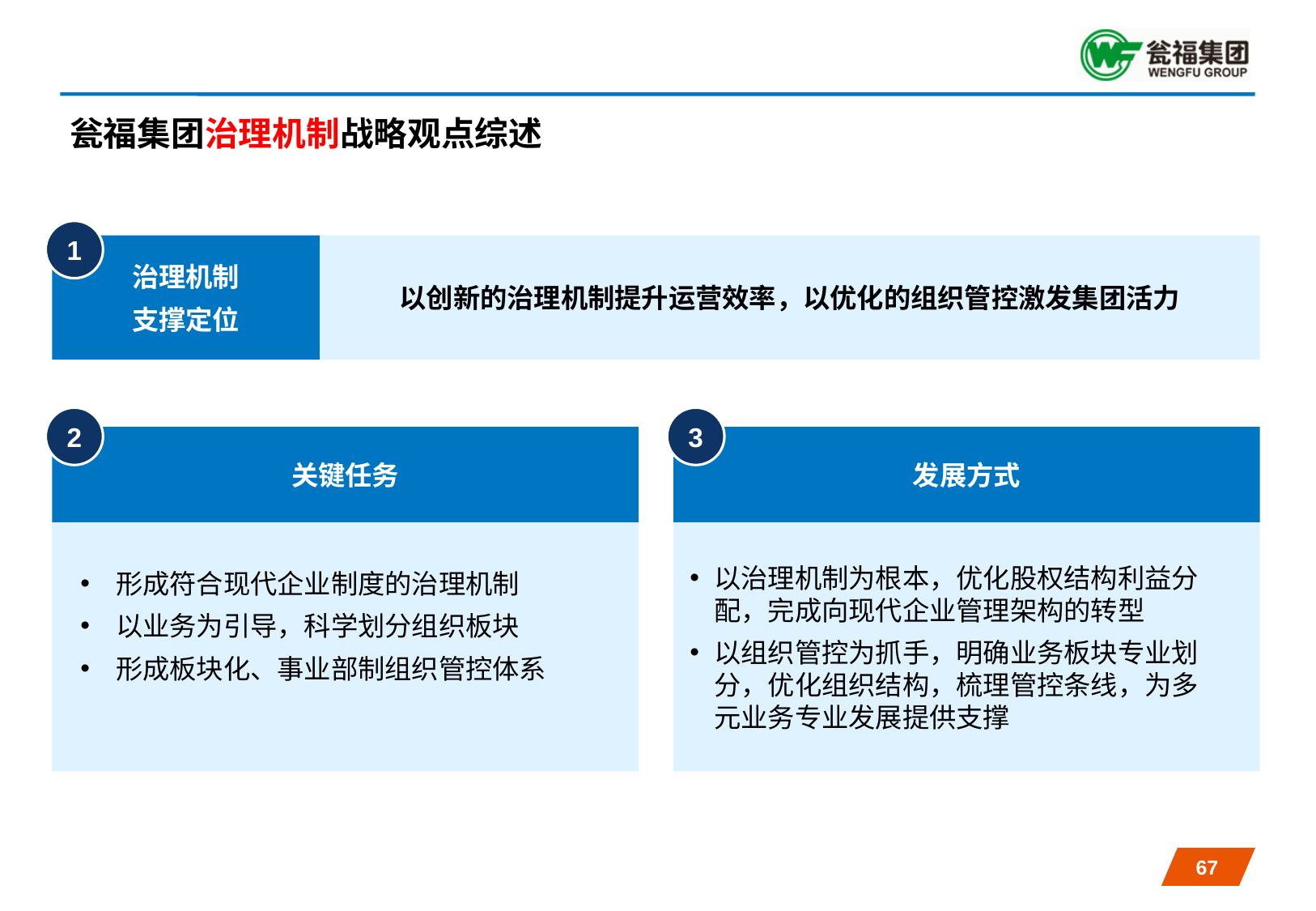

# 瓮福集团治理机制战略观点综述
1
治理机制
支撑定位
以创新的治理机制提升运营效率，以优化的组织管控激发集团活力
3
2
关键任务
发展方式
形成符合现代企业制度的治理机制
以业务为引导，科学划分组织板块
形成板块化、事业部制组织管控体系

以治理机制为根本，优化股权结构利益分配，完成向现代企业管理架构的转型
以组织管控为抓手，明确业务板块专业划分，优化组织结构，梳理管控条线，为多元业务专业发展提供支撑